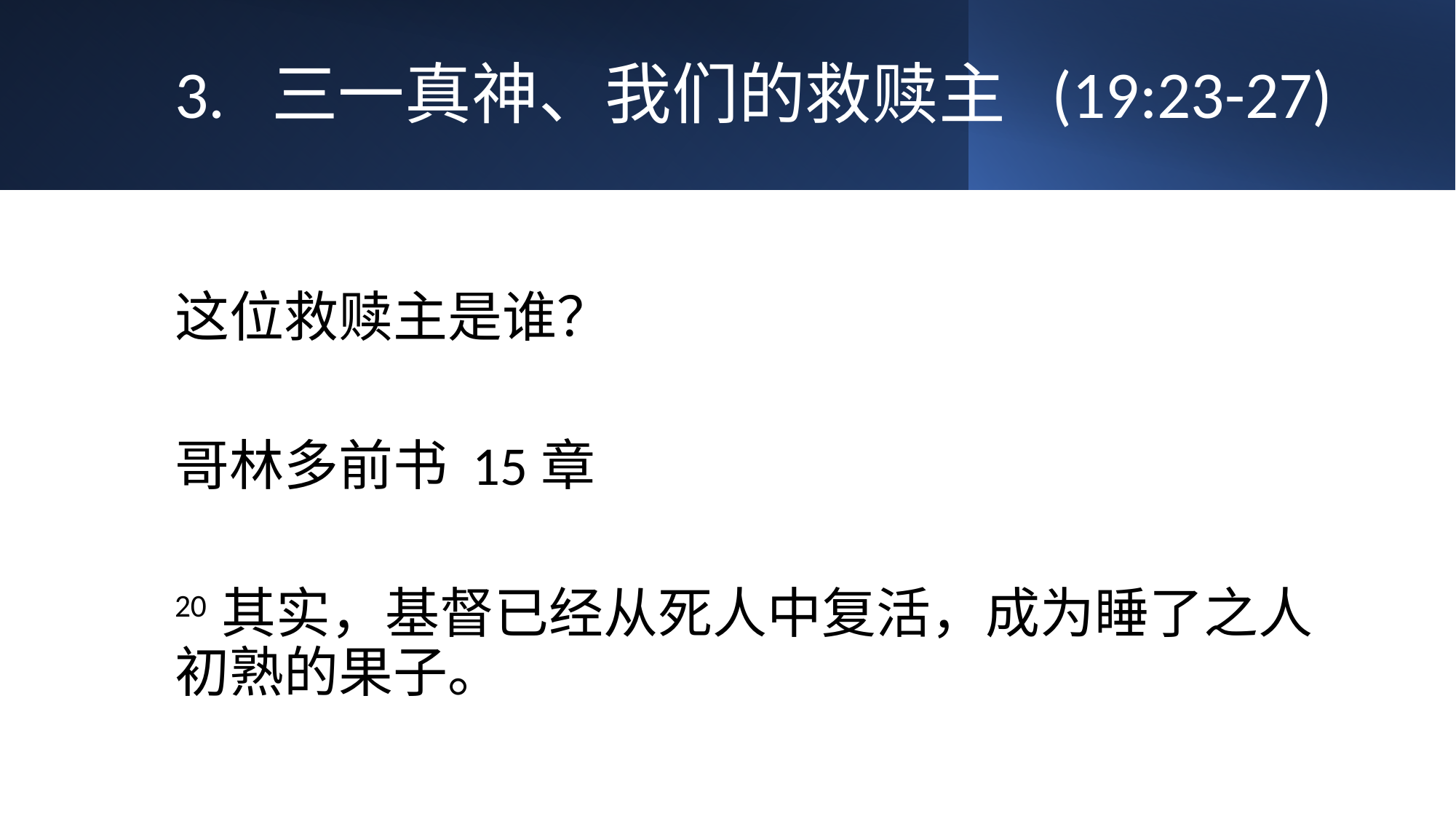

# 3.  三一真神、我们的救赎主  (19:23-27)
这位救赎主是谁？

哥林多前书 15章

20 其实，基督已经从死人中复活，成为睡了之人初熟的果子。